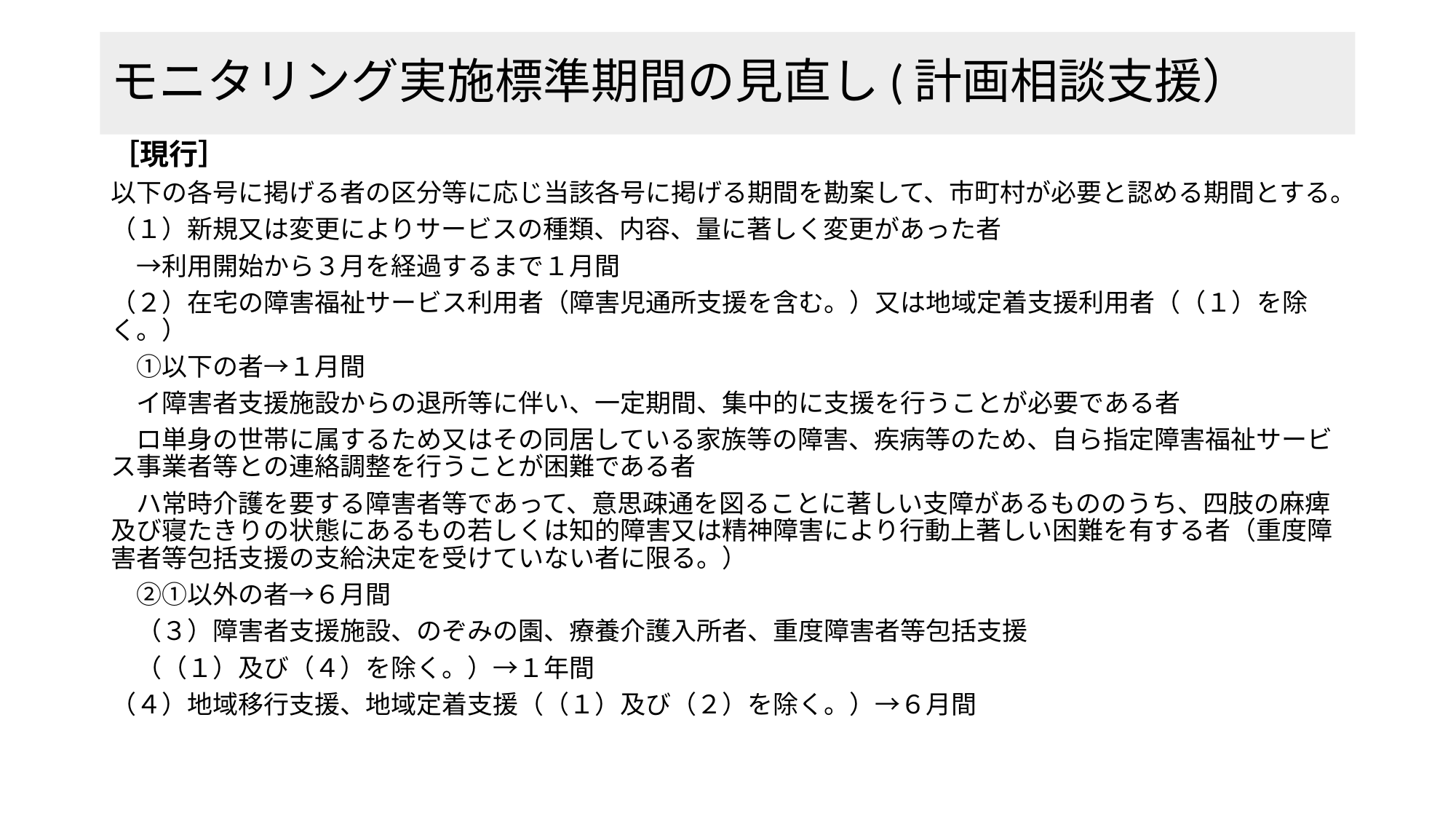

# モニタリング実施標準期間の見直し(計画相談支援）
［現行］
以下の各号に掲げる者の区分等に応じ当該各号に掲げる期間を勘案して、市町村が必要と認める期間とする。
（１）新規又は変更によりサービスの種類、内容、量に著しく変更があった者
　→利用開始から３月を経過するまで１月間
（２）在宅の障害福祉サービス利用者（障害児通所支援を含む。）又は地域定着支援利用者（（１）を除く。）
　①以下の者→１月間
　イ障害者支援施設からの退所等に伴い、一定期間、集中的に支援を行うことが必要である者
　ロ単身の世帯に属するため又はその同居している家族等の障害、疾病等のため、自ら指定障害福祉サービス事業者等との連絡調整を行うことが困難である者
　ハ常時介護を要する障害者等であって、意思疎通を図ることに著しい支障があるもののうち、四肢の麻痺及び寝たきりの状態にあるもの若しくは知的障害又は精神障害により行動上著しい困難を有する者（重度障害者等包括支援の支給決定を受けていない者に限る。）
　②①以外の者→６月間
　（３）障害者支援施設、のぞみの園、療養介護入所者、重度障害者等包括支援
　（（１）及び（４）を除く。）→１年間
（４）地域移行支援、地域定着支援（（１）及び（２）を除く。）→６月間